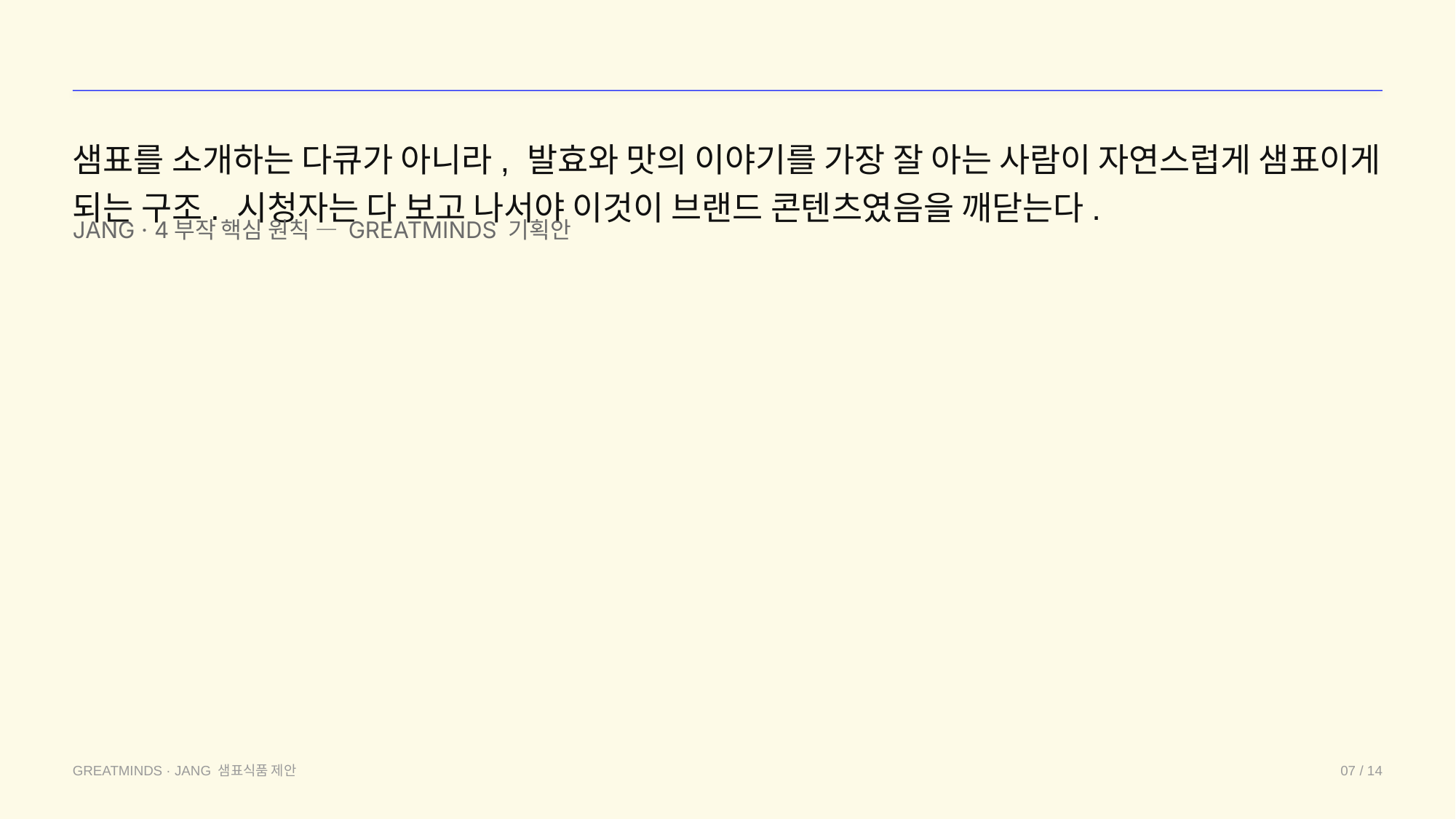

샘표를 소개하는 다큐가 아니라, 발효와 맛의 이야기를 가장 잘 아는 사람이 자연스럽게 샘표이게 되는 구조. 시청자는 다 보고 나서야 이것이 브랜드 콘텐츠였음을 깨닫는다.
JANG · 4부작 핵심 원칙 — GREATMINDS 기획안
GREATMINDS · JANG 샘표식품 제안
07 / 14